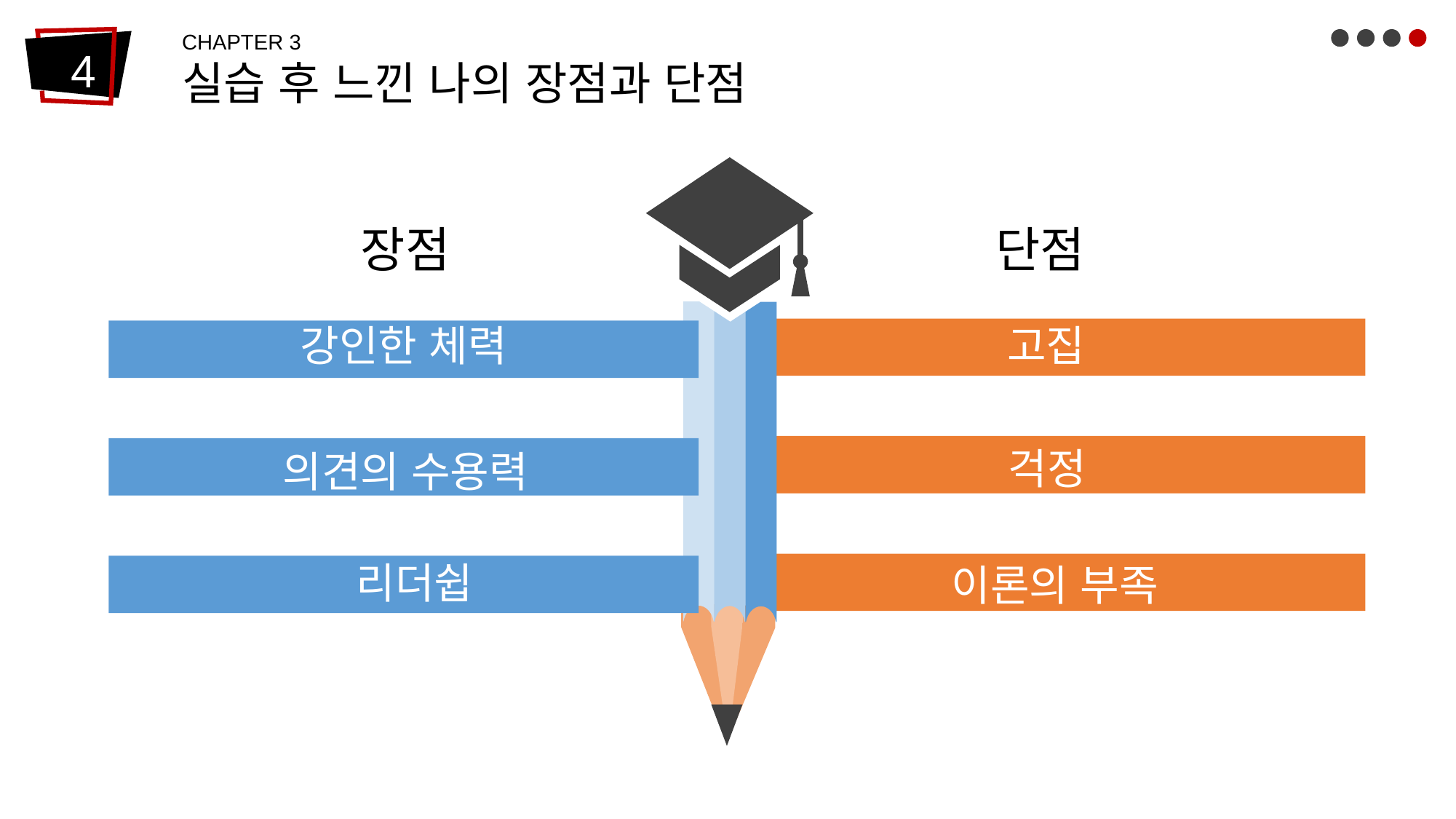

CHAPTER 3
실습 후 느낀 나의 장점과 단점

4

1

장점
단점
강인한 체력
고집

걱정

의견의 수용력
리더쉽
이론의 부족